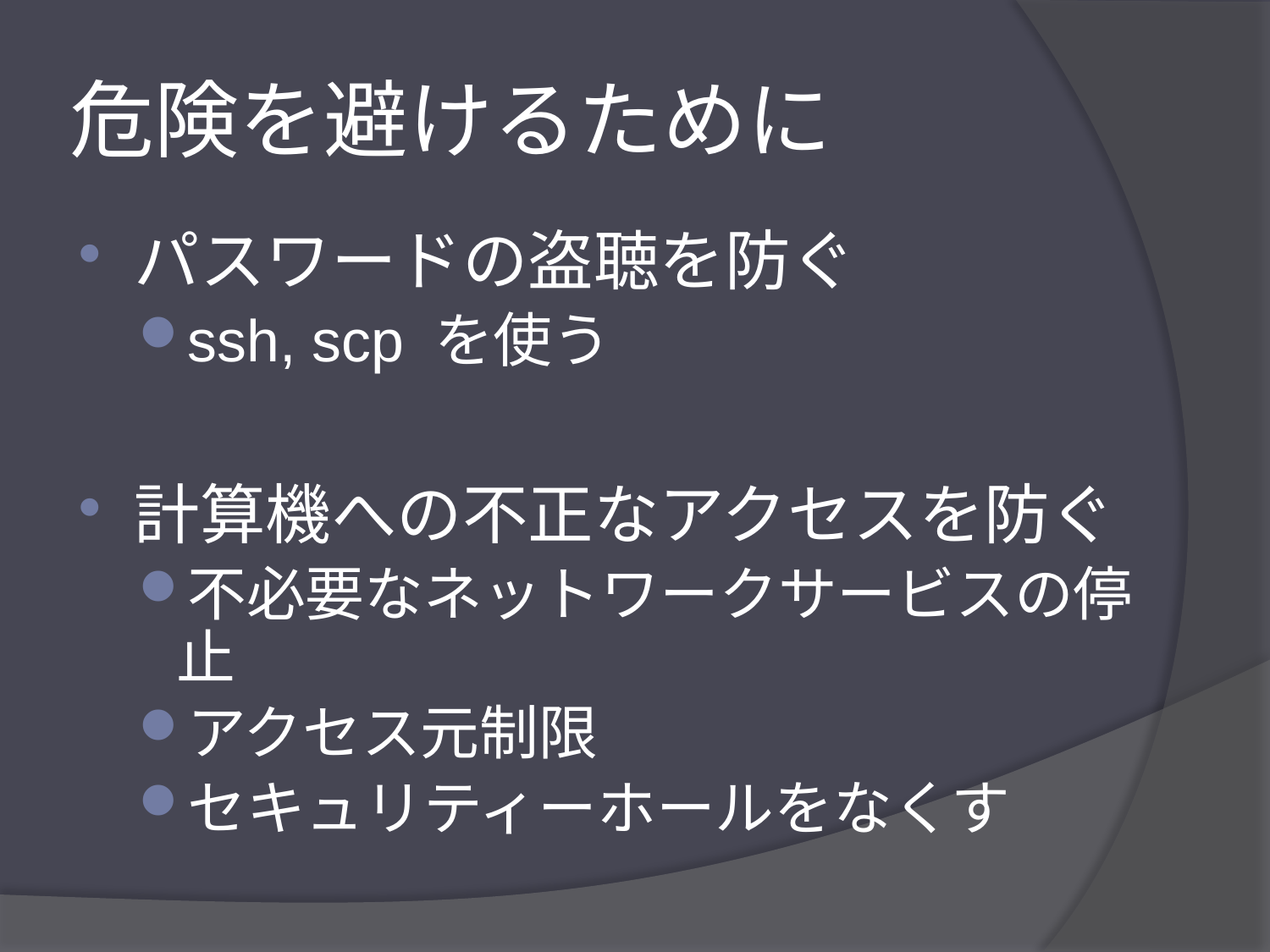

# 危険を避けるために
パスワードの盗聴を防ぐ
ssh, scp を使う

計算機への不正なアクセスを防ぐ
不必要なネットワークサービスの停止
アクセス元制限
セキュリティーホールをなくす